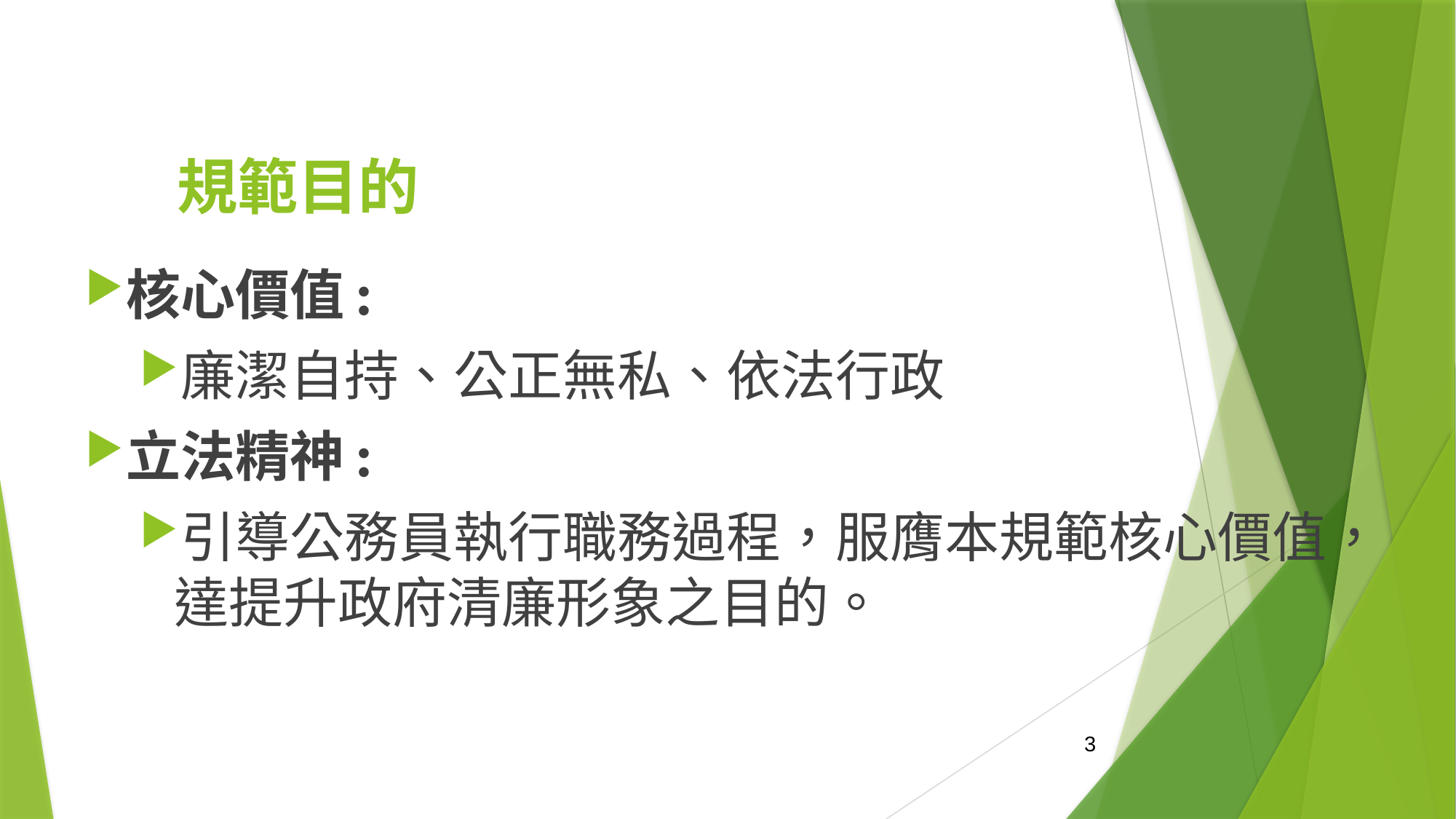

# 規範目的
核心價值:
廉潔自持、公正無私、依法行政
立法精神:
引導公務員執行職務過程，服膺本規範核心價值，達提升政府清廉形象之目的。
3